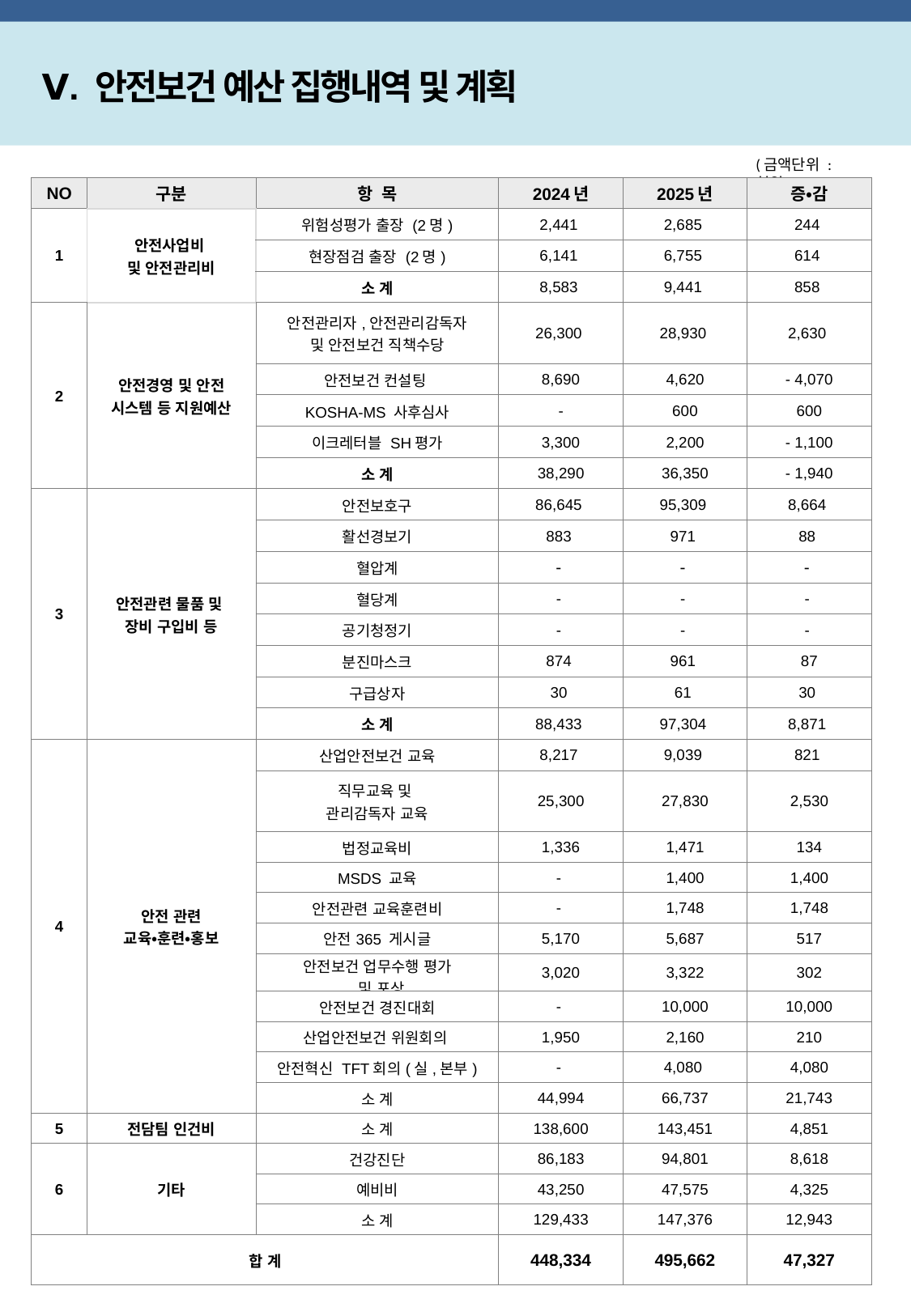

Ⅴ. 안전보건 예산 집행내역 및 계획
(금액단위 : 천원)
| NO | 구분 | 항 목 | 2024년 | 2025년 | 증•감 |
| --- | --- | --- | --- | --- | --- |
| 1 | 안전사업비 및 안전관리비 | 위험성평가 출장 (2명) | 2,441 | 2,685 | 244 |
|  |  | 현장점검 출장 (2명) | 6,141 | 6,755 | 614 |
|  |  | 소 계 | 8,583 | 9,441 | 858 |
| 2 | 안전경영 및 안전 시스템 등 지원예산 | 안전관리자,안전관리감독자 및 안전보건 직책수당 | 26,300 | 28,930 | 2,630 |
|  |  | 안전보건 컨설팅 | 8,690 | 4,620 | - 4,070 |
|  |  | KOSHA-MS 사후심사 | - | 600 | 600 |
|  |  | 이크레터블 SH평가 | 3,300 | 2,200 | - 1,100 |
|  |  | 소 계 | 38,290 | 36,350 | - 1,940 |
| 3 | 안전관련 물품 및 장비 구입비 등 | 안전보호구 | 86,645 | 95,309 | 8,664 |
|  |  | 활선경보기 | 883 | 971 | 88 |
|  |  | 혈압계 | - | - | - |
|  |  | 혈당계 | - | - | - |
|  |  | 공기청정기 | - | - | - |
|  |  | 분진마스크 | 874 | 961 | 87 |
|  |  | 구급상자 | 30 | 61 | 30 |
|  |  | 소 계 | 88,433 | 97,304 | 8,871 |
| 4 | 안전 관련 교육•훈련•홍보 | 산업안전보건 교육 | 8,217 | 9,039 | 821 |
|  |  | 직무교육 및 관리감독자 교육 | 25,300 | 27,830 | 2,530 |
|  |  | 법정교육비 | 1,336 | 1,471 | 134 |
|  |  | MSDS 교육 | - | 1,400 | 1,400 |
|  |  | 안전관련 교육훈련비 | - | 1,748 | 1,748 |
|  |  | 안전365 게시글 | 5,170 | 5,687 | 517 |
|  |  | 안전보건 업무수행 평가 및 포상 | 3,020 | 3,322 | 302 |
|  |  | 안전보건 경진대회 | - | 10,000 | 10,000 |
|  |  | 산업안전보건 위원회의 | 1,950 | 2,160 | 210 |
|  |  | 안전혁신 TFT회의(실,본부) | - | 4,080 | 4,080 |
|  |  | 소 계 | 44,994 | 66,737 | 21,743 |
| 5 | 전담팀 인건비 | 소 계 | 138,600 | 143,451 | 4,851 |
| 6 | 기타 | 건강진단 | 86,183 | 94,801 | 8,618 |
|  |  | 예비비 | 43,250 | 47,575 | 4,325 |
|  |  | 소 계 | 129,433 | 147,376 | 12,943 |
| 합 계 |  |  | 448,334 | 495,662 | 47,327 |
35